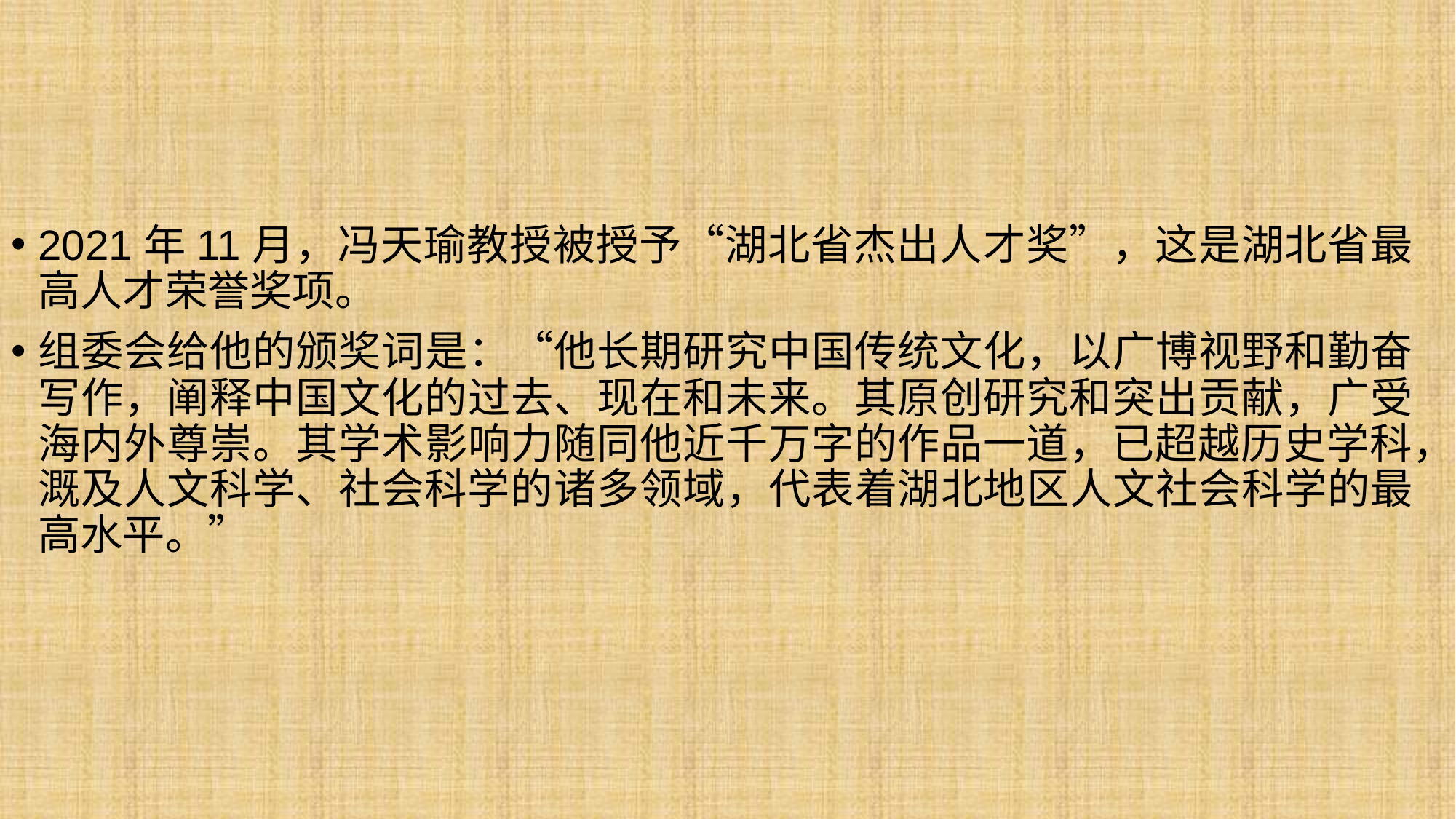

2021年11月，冯天瑜教授被授予“湖北省杰出人才奖”，这是湖北省最高人才荣誉奖项。
组委会给他的颁奖词是：“他长期研究中国传统文化，以广博视野和勤奋写作，阐释中国文化的过去、现在和未来。其原创研究和突出贡献，广受海内外尊崇。其学术影响力随同他近千万字的作品一道，已超越历史学科，溉及人文科学、社会科学的诸多领域，代表着湖北地区人文社会科学的最高水平。”